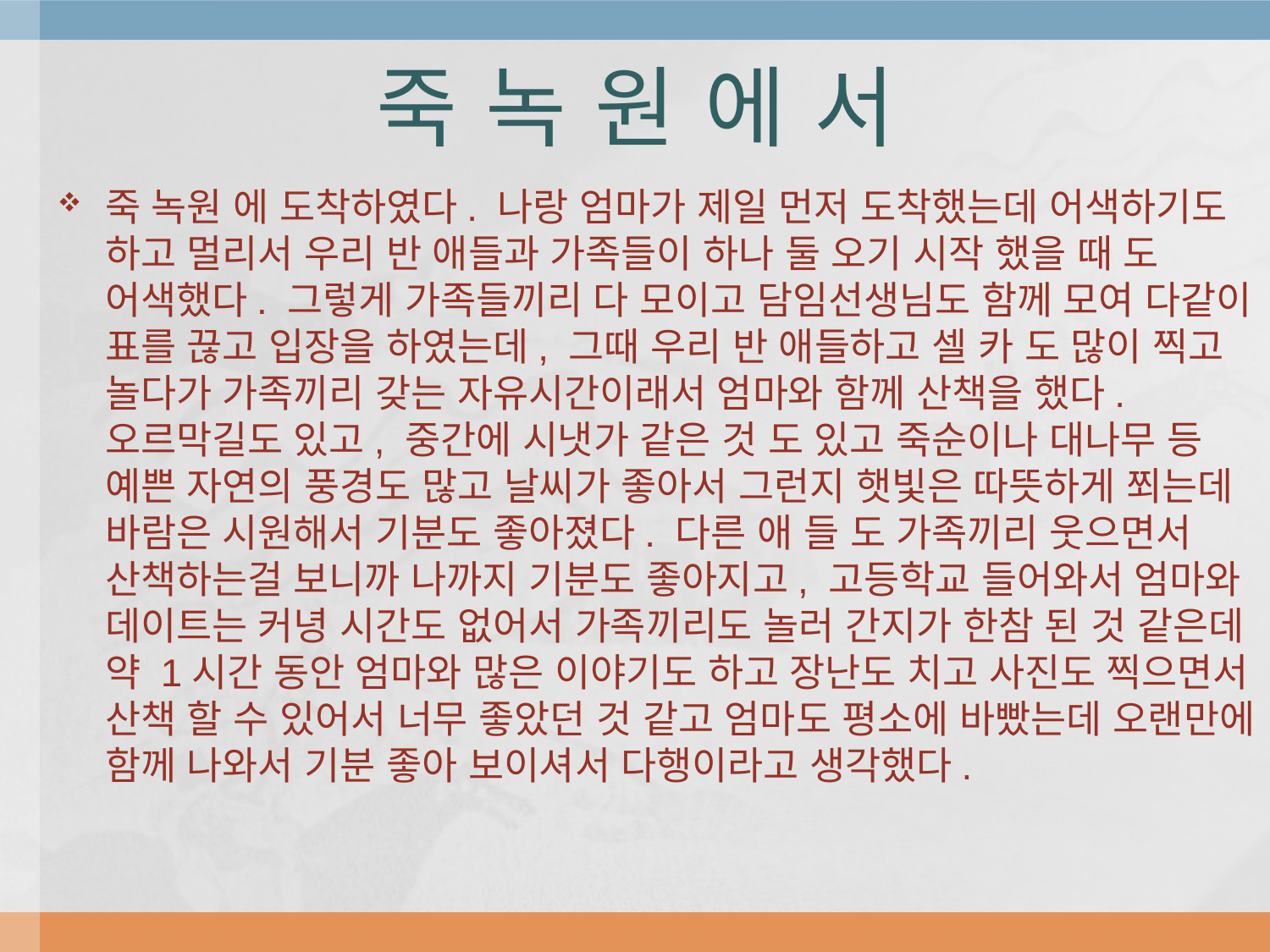

# 죽 녹 원 에 서
죽 녹원 에 도착하였다. 나랑 엄마가 제일 먼저 도착했는데 어색하기도 하고 멀리서 우리 반 애들과 가족들이 하나 둘 오기 시작 했을 때 도 어색했다. 그렇게 가족들끼리 다 모이고 담임선생님도 함께 모여 다같이 표를 끊고 입장을 하였는데, 그때 우리 반 애들하고 셀 카 도 많이 찍고 놀다가 가족끼리 갖는 자유시간이래서 엄마와 함께 산책을 했다. 오르막길도 있고, 중간에 시냇가 같은 것 도 있고 죽순이나 대나무 등 예쁜 자연의 풍경도 많고 날씨가 좋아서 그런지 햇빛은 따뜻하게 쬐는데 바람은 시원해서 기분도 좋아졌다. 다른 애 들 도 가족끼리 웃으면서 산책하는걸 보니까 나까지 기분도 좋아지고, 고등학교 들어와서 엄마와 데이트는 커녕 시간도 없어서 가족끼리도 놀러 간지가 한참 된 것 같은데 약 1시간 동안 엄마와 많은 이야기도 하고 장난도 치고 사진도 찍으면서 산책 할 수 있어서 너무 좋았던 것 같고 엄마도 평소에 바빴는데 오랜만에 함께 나와서 기분 좋아 보이셔서 다행이라고 생각했다.